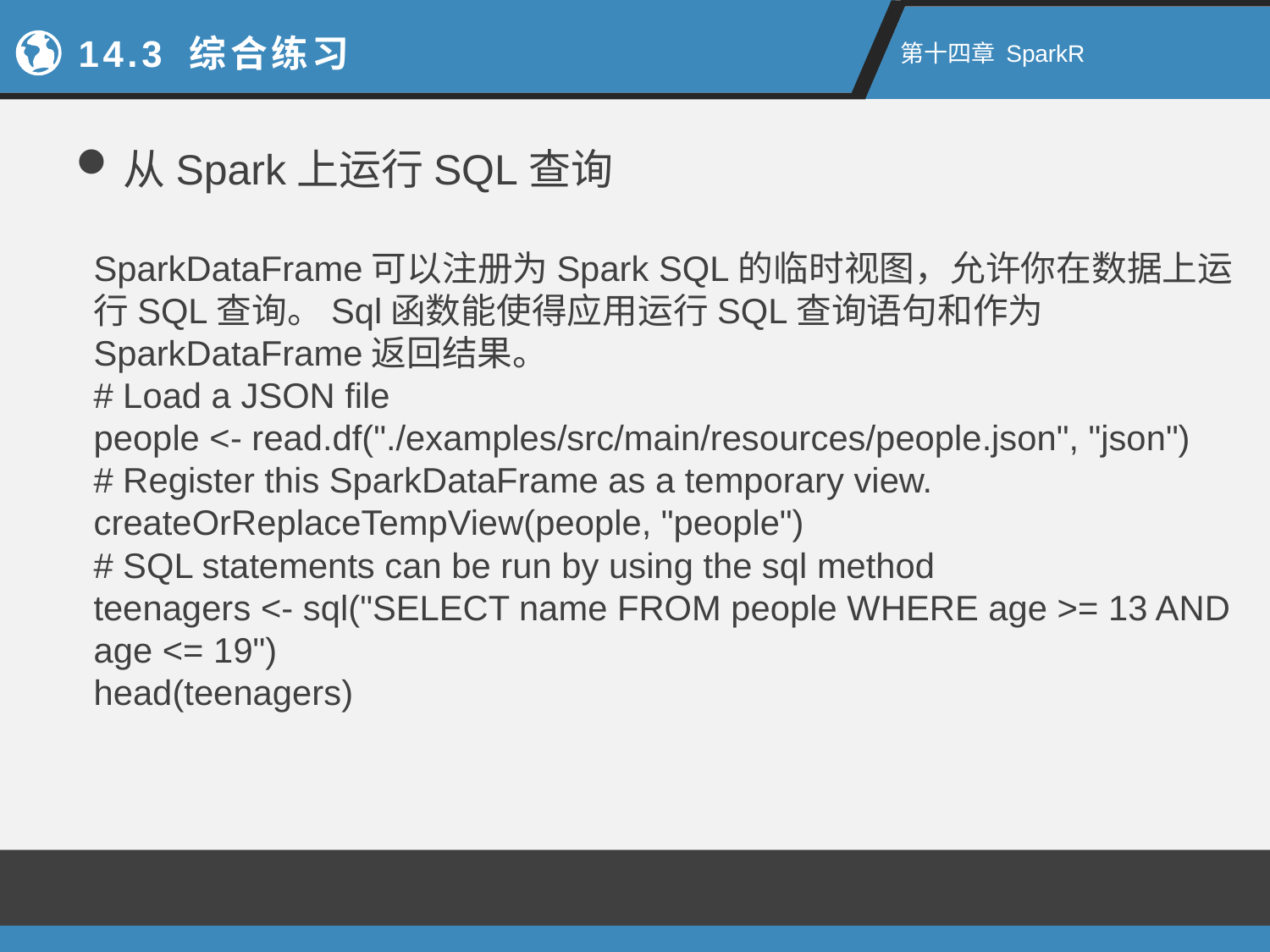

14.3 综合练习

第十四章 SparkR
从Spark上运行SQL查询
SparkDataFrame可以注册为Spark SQL的临时视图，允许你在数据上运行SQL查询。Sql函数能使得应用运行SQL查询语句和作为SparkDataFrame返回结果。
# Load a JSON file
people <- read.df("./examples/src/main/resources/people.json", "json")
# Register this SparkDataFrame as a temporary view.
createOrReplaceTempView(people, "people")
# SQL statements can be run by using the sql method
teenagers <- sql("SELECT name FROM people WHERE age >= 13 AND age <= 19")
head(teenagers)